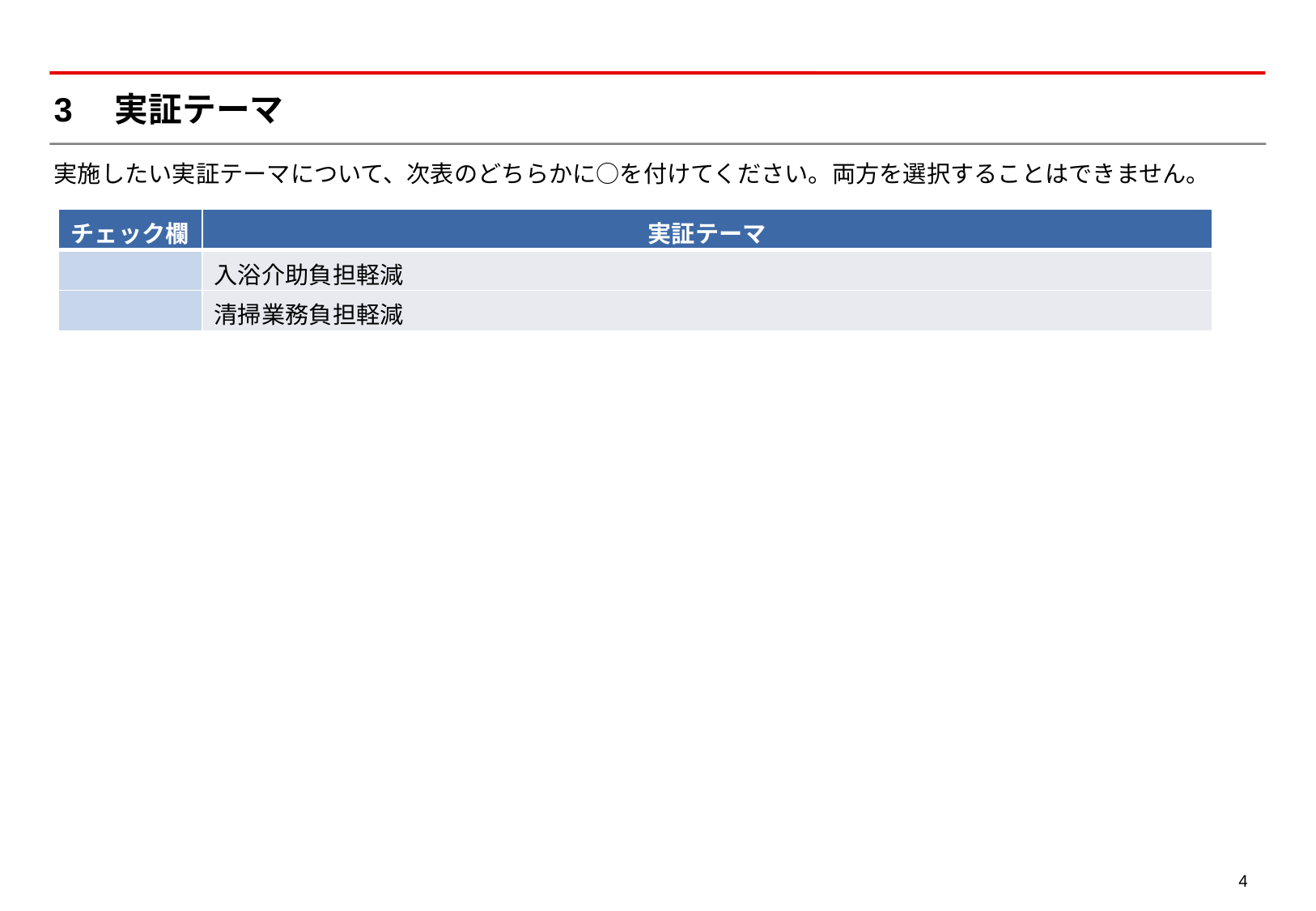

# 3　実証テーマ
実施したい実証テーマについて、次表のどちらかに○を付けてください。両方を選択することはできません。
| チェック欄 | 実証テーマ |
| --- | --- |
|  | 入浴介助負担軽減 |
|  | 清掃業務負担軽減 |